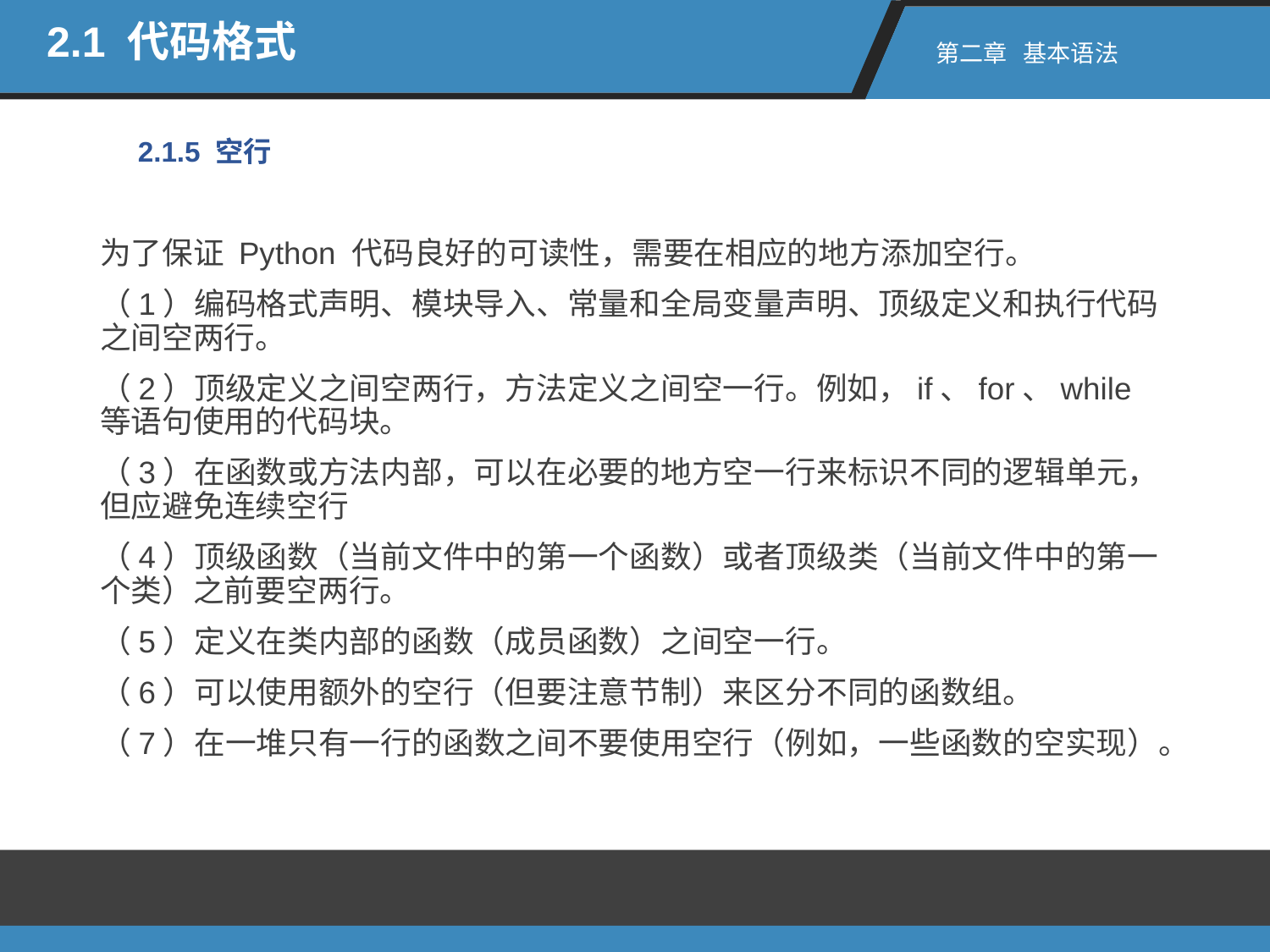

2.1 代码格式

第二章   基本语法
2.1.5 空行
为了保证 Python 代码良好的可读性，需要在相应的地方添加空行。
（1）编码格式声明、模块导入、常量和全局变量声明、顶级定义和执行代码之间空两行。
（2）顶级定义之间空两行，方法定义之间空一行。例如，if、for、while 等语句使用的代码块。
（3）在函数或方法内部，可以在必要的地方空一行来标识不同的逻辑单元，但应避免连续空行
（4）顶级函数（当前文件中的第一个函数）或者顶级类（当前文件中的第一个类）之前要空两行。
（5）定义在类内部的函数（成员函数）之间空一行。
（6）可以使用额外的空行（但要注意节制）来区分不同的函数组。
（7）在一堆只有一行的函数之间不要使用空行（例如，一些函数的空实现）。